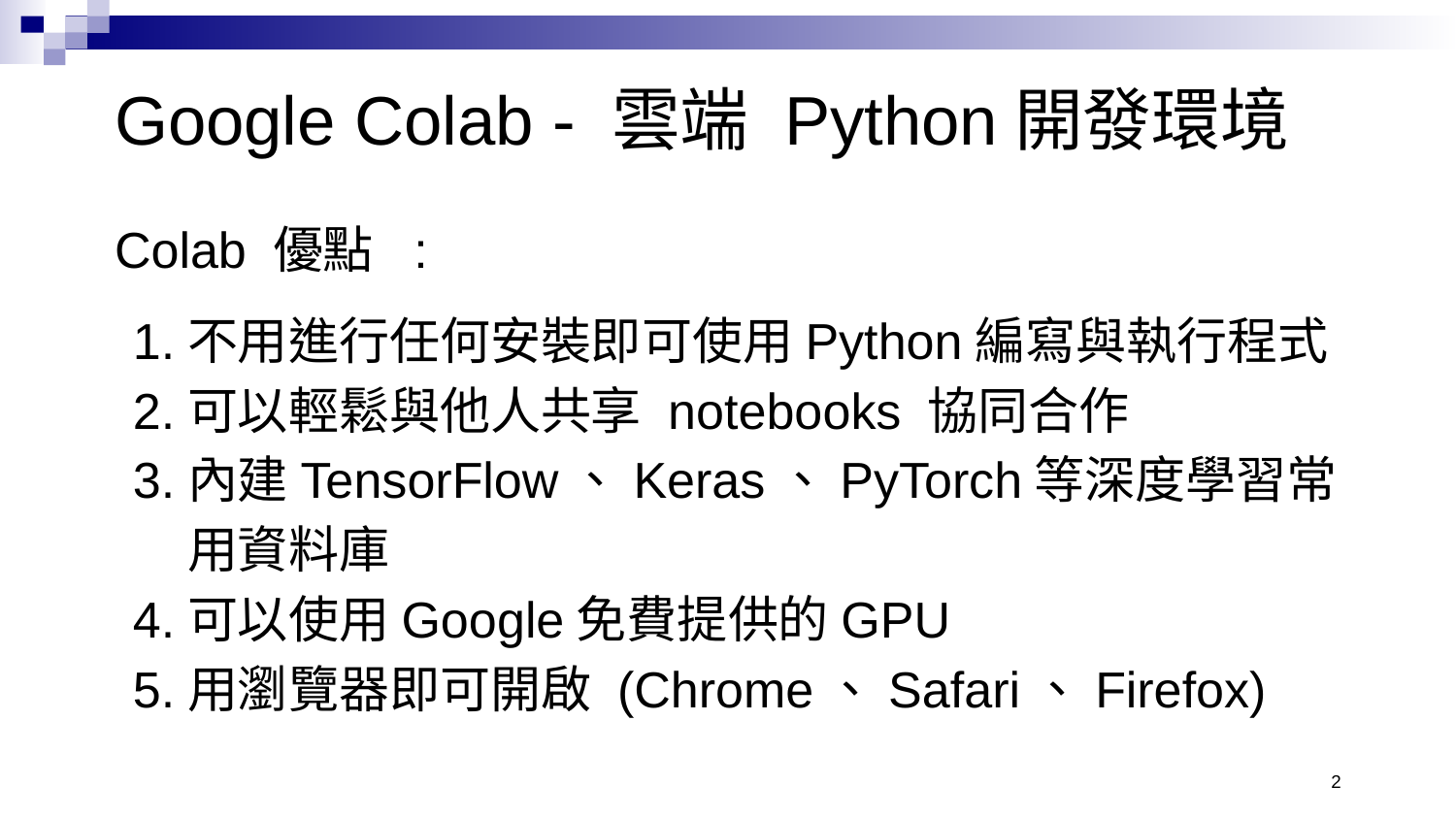

# Google Colab - 雲端 Python開發環境
Colab 優點  :
不用進行任何安裝即可使用Python編寫與執行程式
可以輕鬆與他人共享 notebooks 協同合作
內建TensorFlow、Keras、PyTorch等深度學習常用資料庫
可以使用Google免費提供的GPU
用瀏覽器即可開啟 (Chrome、Safari、Firefox)
2